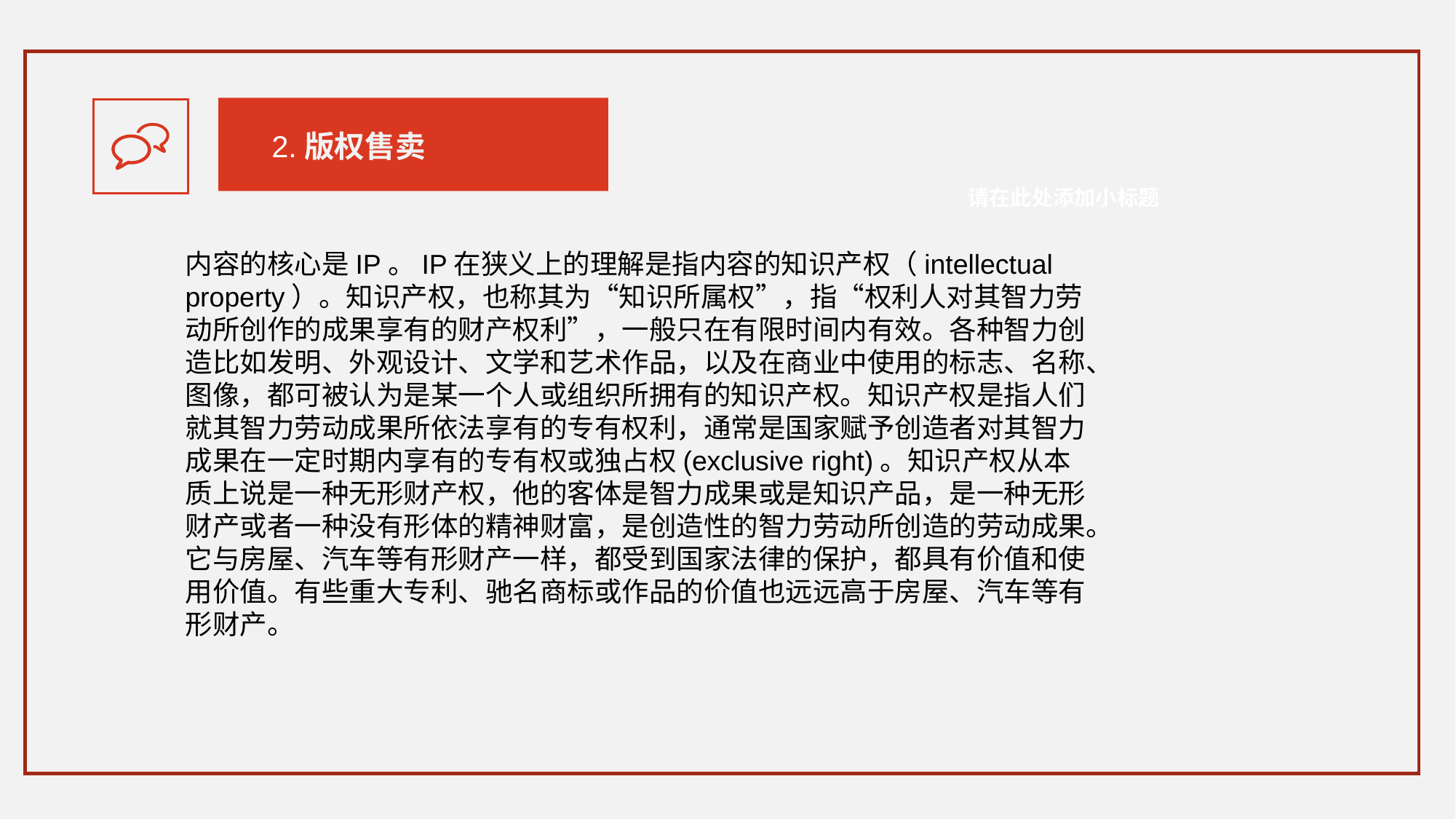

2.版权售卖

请在此处添加小标题
内容的核心是IP。IP在狭义上的理解是指内容的知识产权（intellectual property）。知识产权，也称其为“知识所属权”，指“权利人对其智力劳动所创作的成果享有的财产权利”，一般只在有限时间内有效。各种智力创造比如发明、外观设计、文学和艺术作品，以及在商业中使用的标志、名称、图像，都可被认为是某一个人或组织所拥有的知识产权。知识产权是指人们就其智力劳动成果所依法享有的专有权利，通常是国家赋予创造者对其智力成果在一定时期内享有的专有权或独占权(exclusive right)。知识产权从本质上说是一种无形财产权，他的客体是智力成果或是知识产品，是一种无形财产或者一种没有形体的精神财富，是创造性的智力劳动所创造的劳动成果。它与房屋、汽车等有形财产一样，都受到国家法律的保护，都具有价值和使用价值。有些重大专利、驰名商标或作品的价值也远远高于房屋、汽车等有形财产。